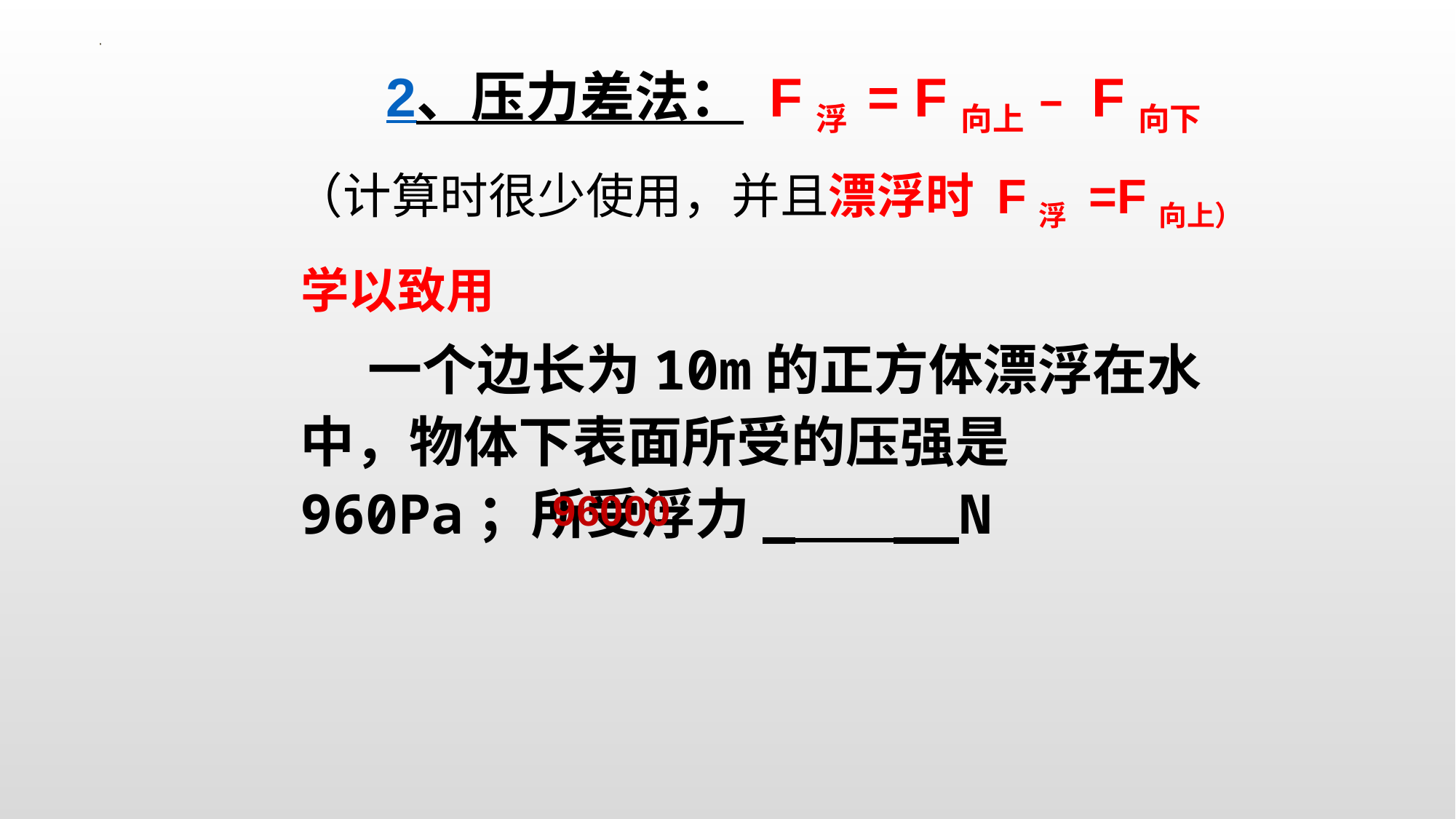

2、压力差法： F浮 = F向上﹣F向下
（计算时很少使用，并且漂浮时 F浮 =F向上）
学以致用
      一个边长为10m的正方体漂浮在水中，物体下表面所受的压强是960Pa；所受浮力_   __N
96000